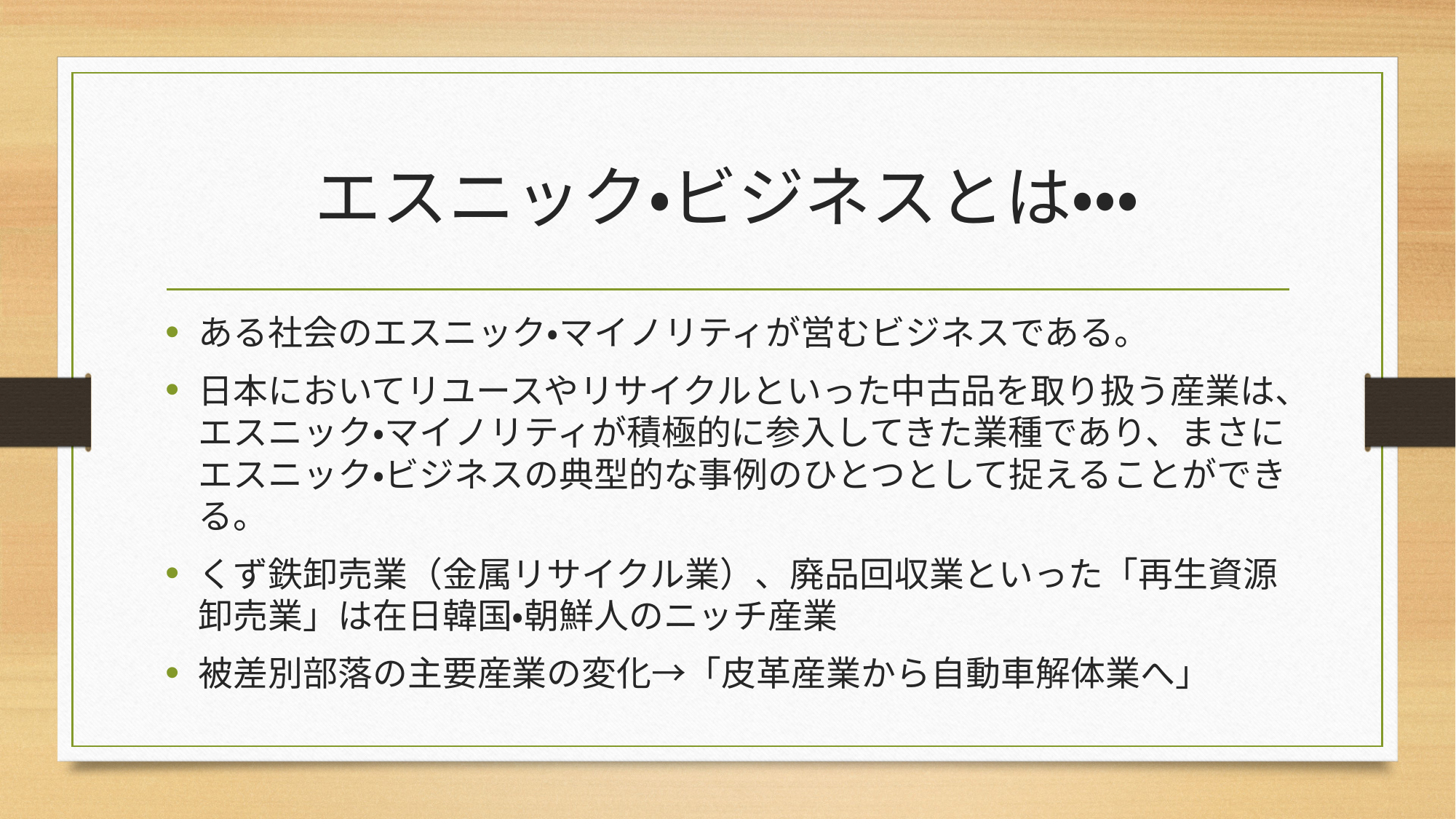

# エスニック・ビジネスとは・・・
ある社会のエスニック・マイノリティが営むビジネスである。
日本においてリユースやリサイクルといった中古品を取り扱う産業は、エスニック・マイノリティが積極的に参入してきた業種であり、まさにエスニック・ビジネスの典型的な事例のひとつとして捉えることができる。
くず鉄卸売業（金属リサイクル業）、廃品回収業といった「再生資源卸売業」は在日韓国・朝鮮人のニッチ産業
被差別部落の主要産業の変化→「皮革産業から自動車解体業へ」